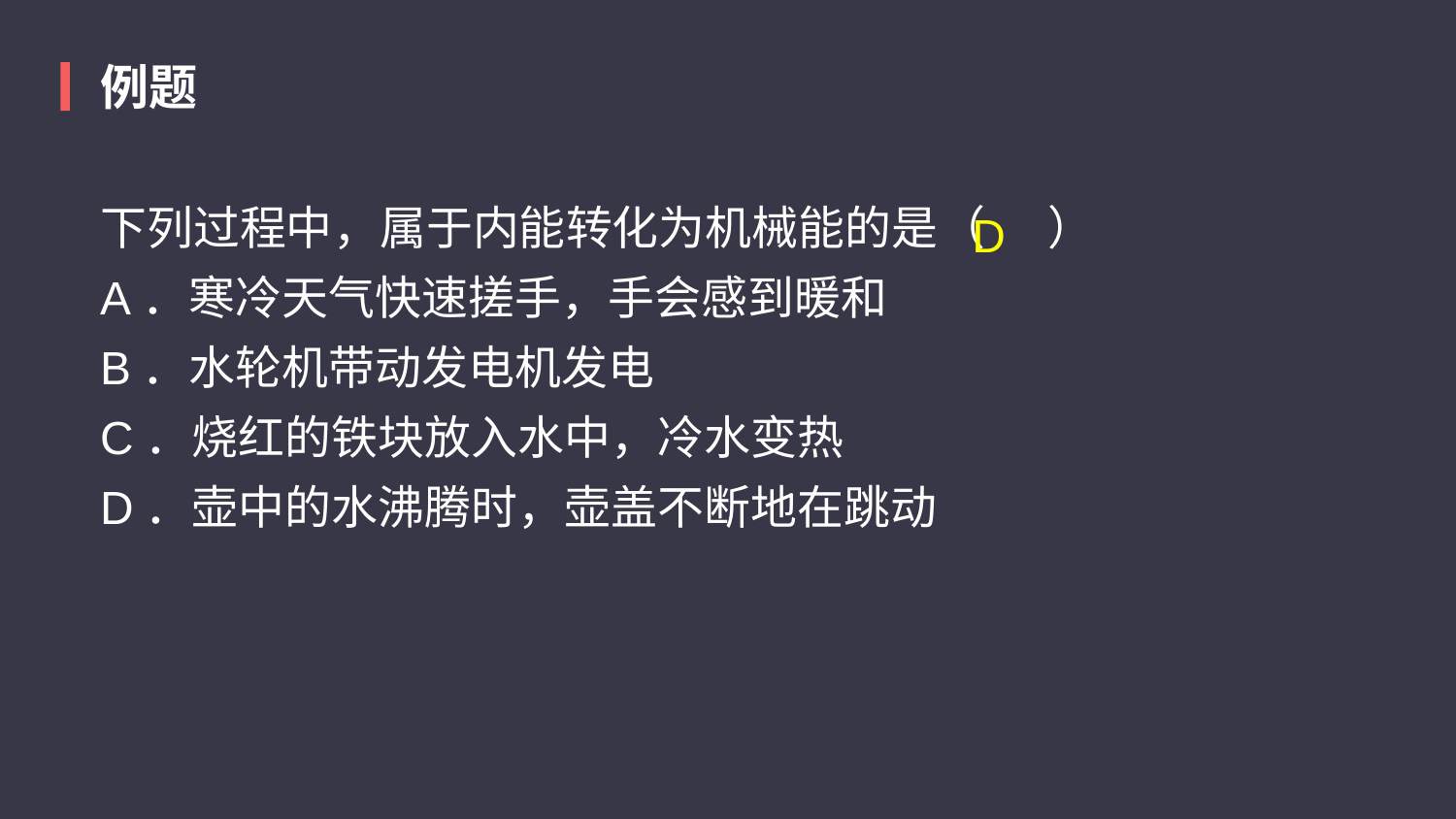

例题

下列过程中，属于内能转化为机械能的是（      ）
A．寒冷天气快速搓手，手会感到暖和
B．水轮机带动发电机发电
C．烧红的铁块放入水中，冷水变热
D．壶中的水沸腾时，壶盖不断地在跳动
D